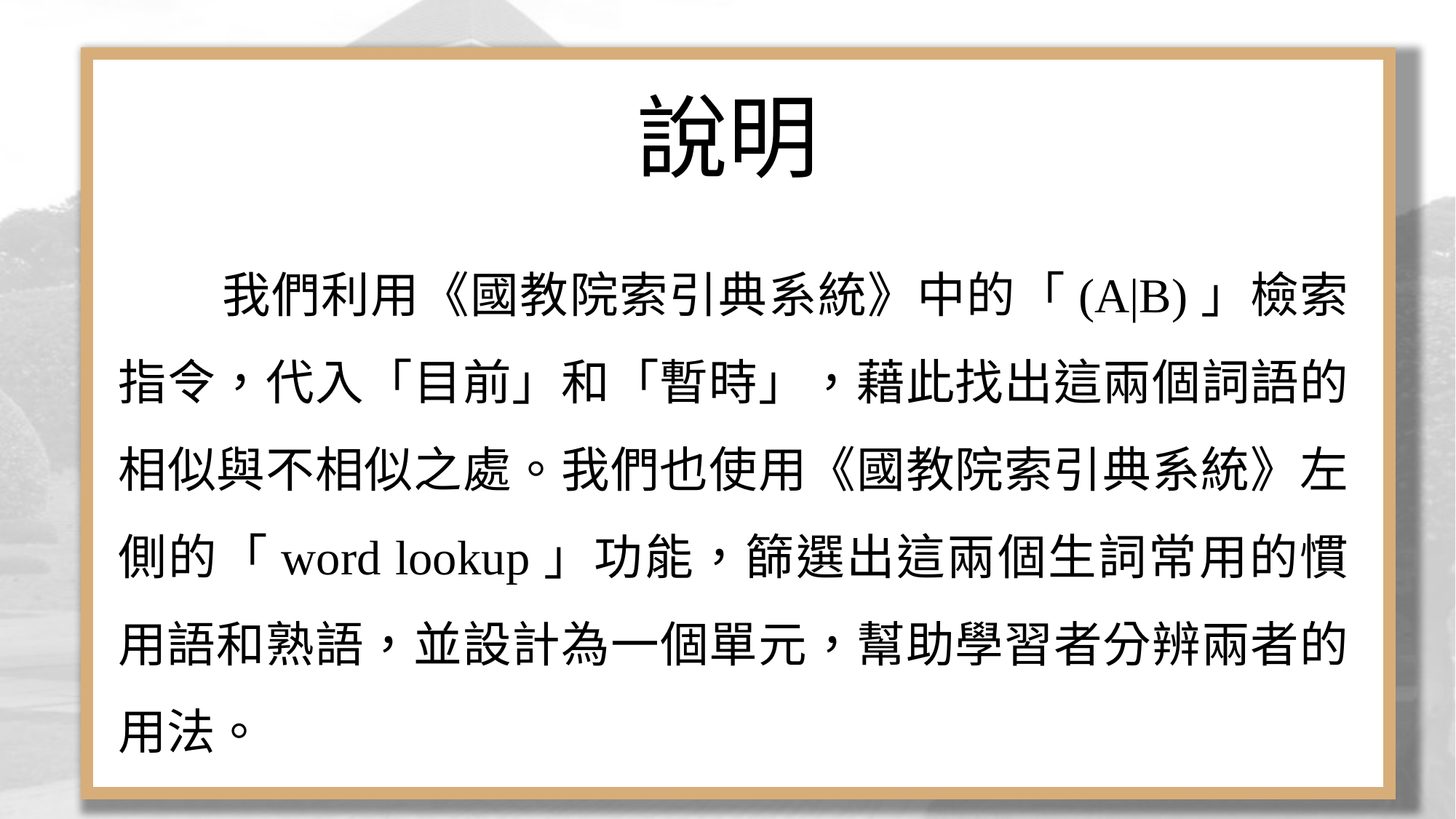

說明
   我們利用《國教院索引典系統》中的「(A|B)」檢索指令，代入「目前」和「暫時」，藉此找出這兩個詞語的相似與不相似之處。我們也使用《國教院索引典系統》左側的「word lookup」功能，篩選出這兩個生詞常用的慣用語和熟語，並設計為一個單元，幫助學習者分辨兩者的用法。